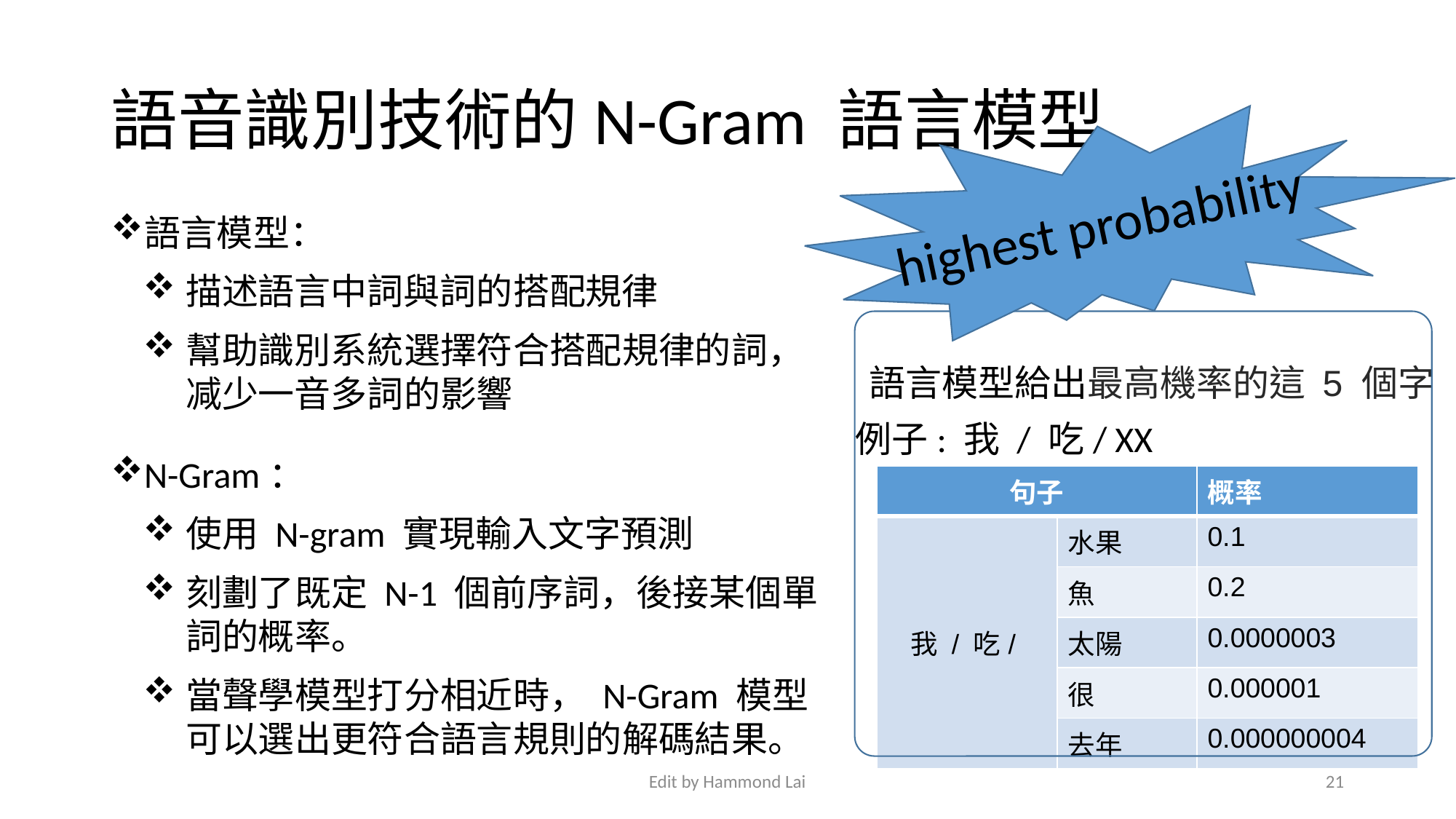

# 語音識別技術的N-Gram 語言模型

語言模型：
描述語言中詞與詞的搭配規律
幫助識別系統選擇符合搭配規律的詞，减少一音多詞的影響
N-Gram：
使用 N-gram 實現輸入文字預測
刻劃了既定 N-1 個前序詞，後接某個單詞的概率。
當聲學模型打分相近時， N-Gram 模型可以選出更符合語言規則的解碼結果。
highest probability

語言模型給出最高機率的這 5 個字
例子: 我 / 吃/ XX
| 句子 | 句子 | 概率 |
| --- | --- | --- |
| 我 / 吃/ | 水果 | 0.1 |
|  | 魚 | 0.2 |
|  | 太陽 | 0.0000003 |
|  | 很 | 0.000001 |
|  | 去年 | 0.000000004 |
Edit by Hammond Lai
21